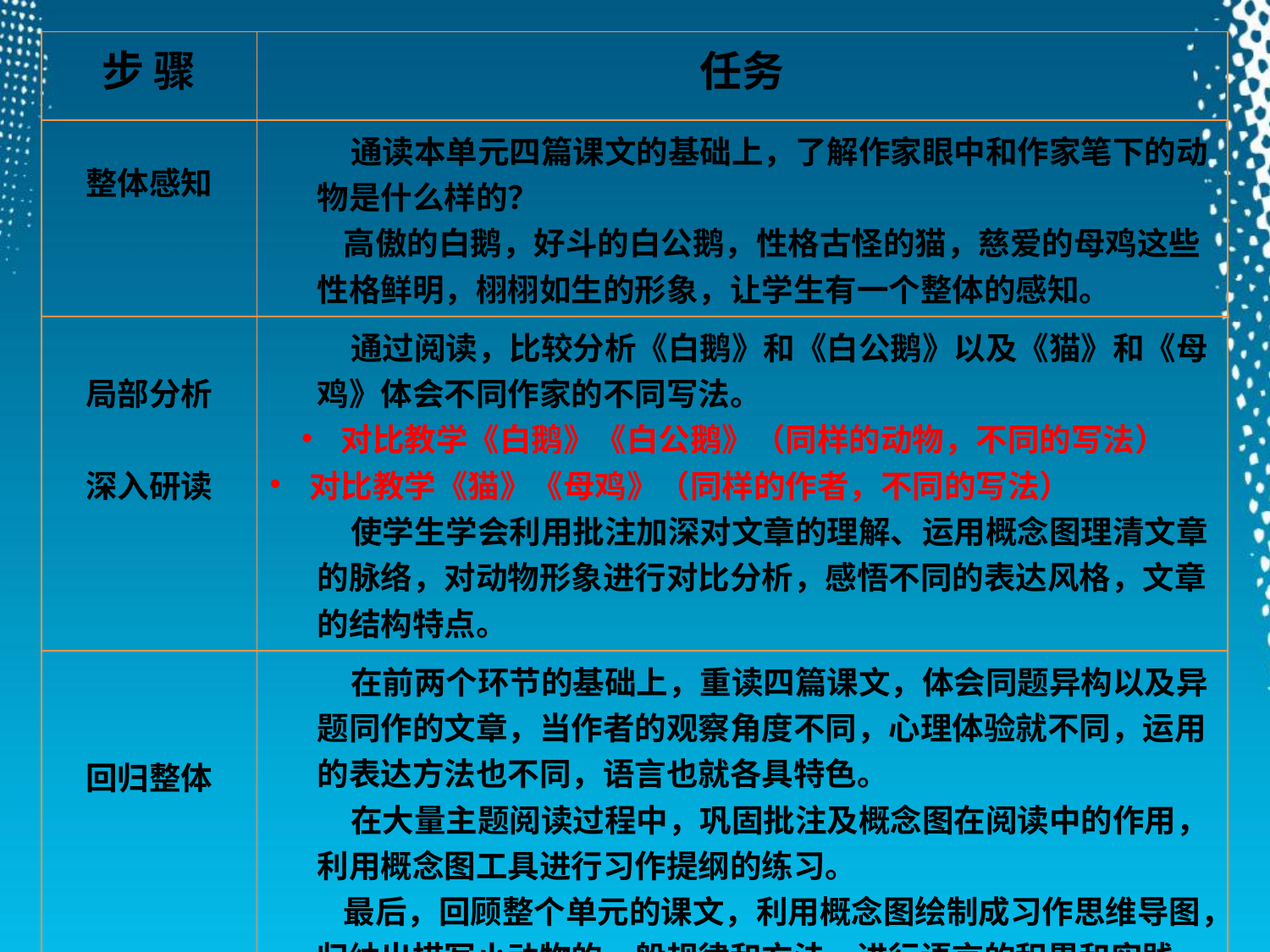

| 步 骤 | 任务 |
| --- | --- |
| 整体感知 | 通读本单元四篇课文的基础上，了解作家眼中和作家笔下的动物是什么样的？ 高傲的白鹅，好斗的白公鹅，性格古怪的猫，慈爱的母鸡这些性格鲜明，栩栩如生的形象，让学生有一个整体的感知。 |
| 局部分析 深入研读 | 通过阅读，比较分析《白鹅》和《白公鹅》以及《猫》和《母鸡》体会不同作家的不同写法。 对比教学《白鹅》《白公鹅》（同样的动物，不同的写法） 对比教学《猫》《母鸡》（同样的作者，不同的写法） 使学生学会利用批注加深对文章的理解、运用概念图理清文章的脉络，对动物形象进行对比分析，感悟不同的表达风格，文章的结构特点。 |
| 回归整体 | 在前两个环节的基础上，重读四篇课文，体会同题异构以及异题同作的文章，当作者的观察角度不同，心理体验就不同，运用的表达方法也不同，语言也就各具特色。 在大量主题阅读过程中，巩固批注及概念图在阅读中的作用，利用概念图工具进行习作提纲的练习。 最后，回顾整个单元的课文，利用概念图绘制成习作思维导图，归纳出描写小动物的一般规律和方法，进行语言的积累和实践。 |